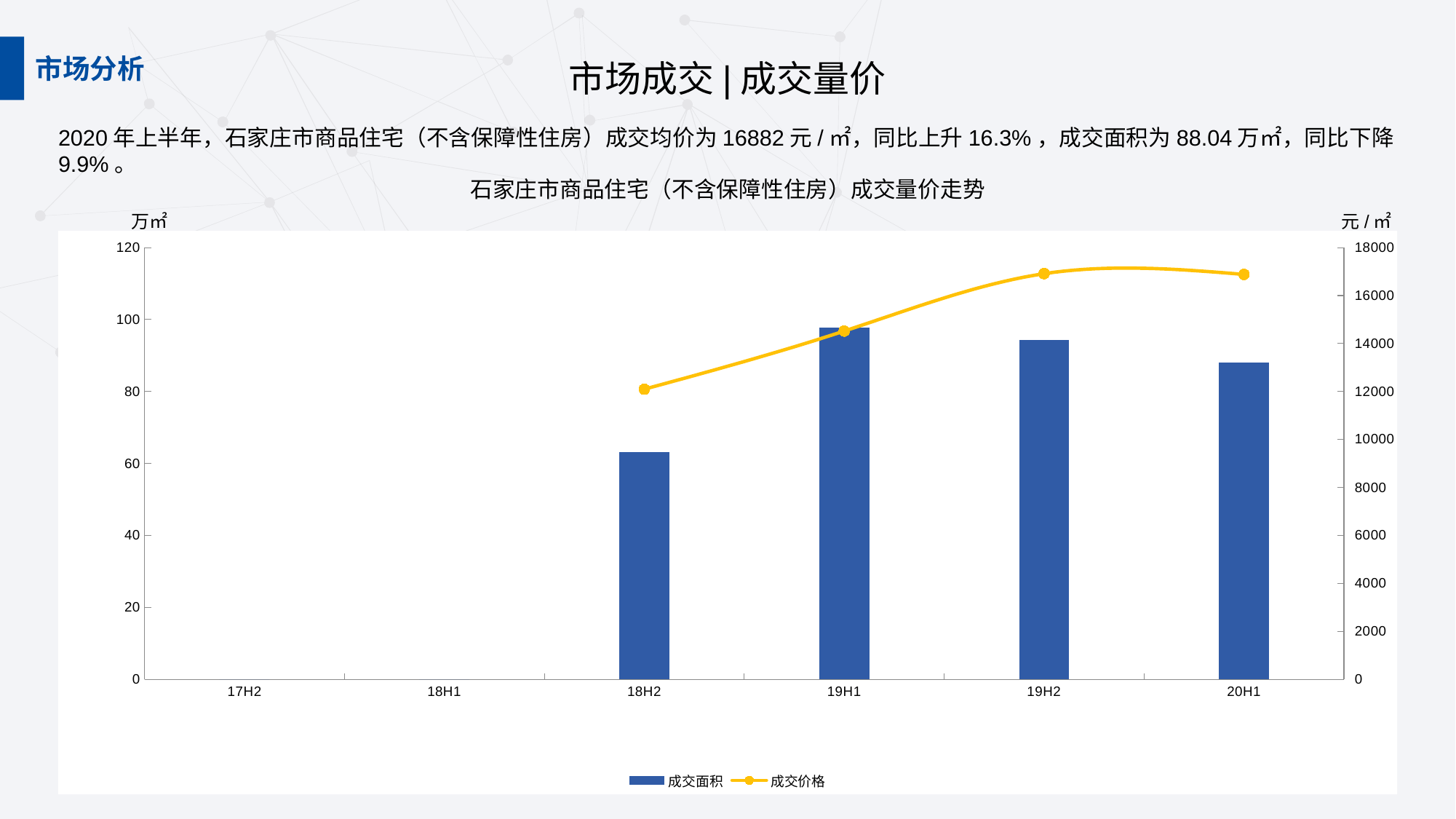

市场分析
市场成交|成交量价
2020年上半年，石家庄市商品住宅（不含保障性住房）成交均价为16882元/㎡，同比上升16.3%，成交面积为88.04万㎡，同比下降9.9%。
石家庄市商品住宅（不含保障性住房）成交量价走势
万㎡
元/㎡

### Chart

| Category | 成交面积 | 成交价格 |
|---|---|---|
| 17H2 | 0.0 | None |
| 18H1 | 0.0 | None |
| 18H2 | 63.09 | 12099.0 |
| 19H1 | 97.74 | 14521.0 |
| 19H2 | 94.33 | 16912.0 |
| 20H1 | 88.04 | 16882.0 |